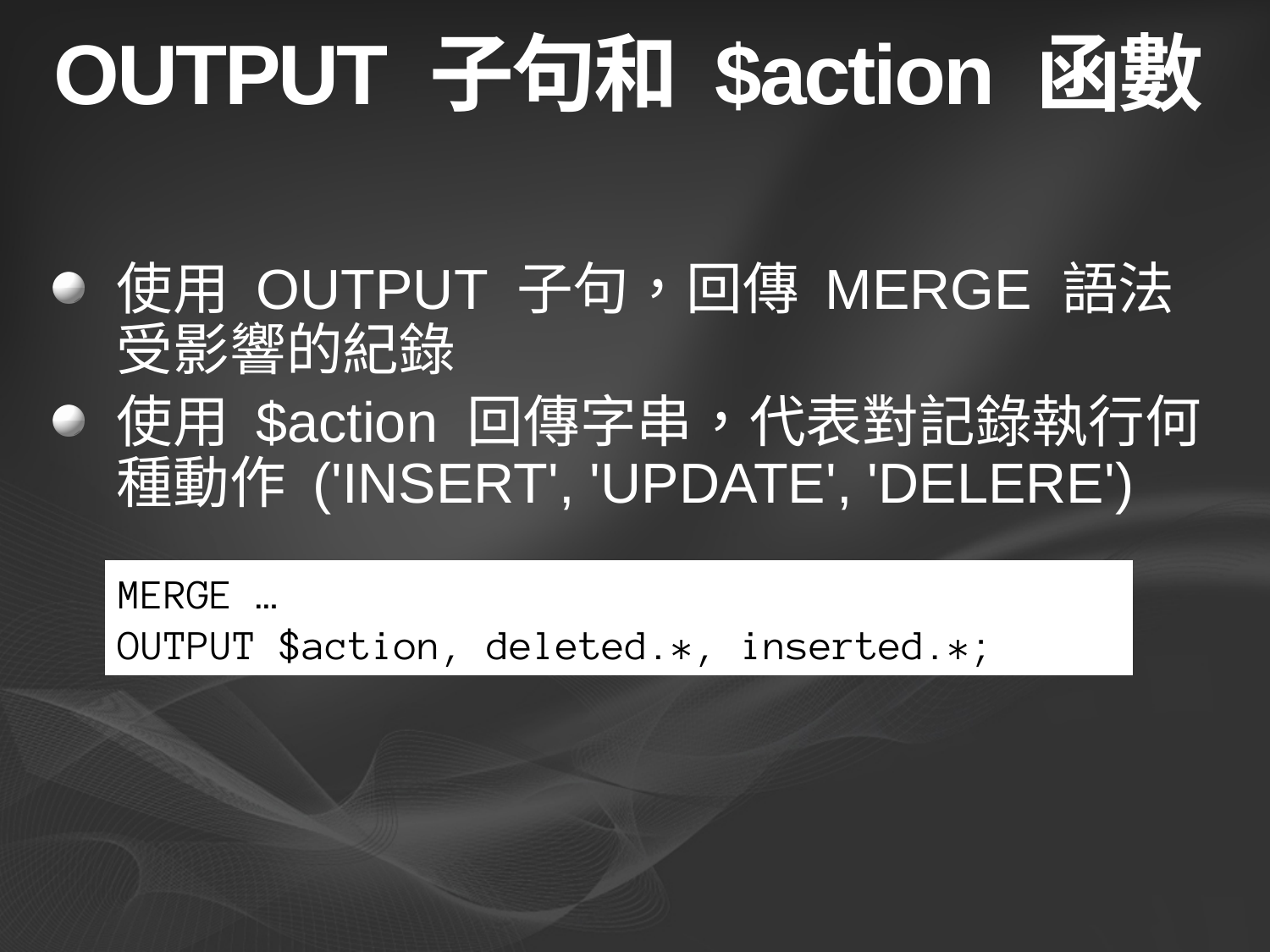

# OUTPUT 子句和 $action 函數
使用 OUTPUT 子句，回傳 MERGE 語法受影響的紀錄
使用 $action 回傳字串，代表對記錄執行何種動作 ('INSERT', 'UPDATE', 'DELERE')
MERGE …
OUTPUT $action, deleted.*, inserted.*;